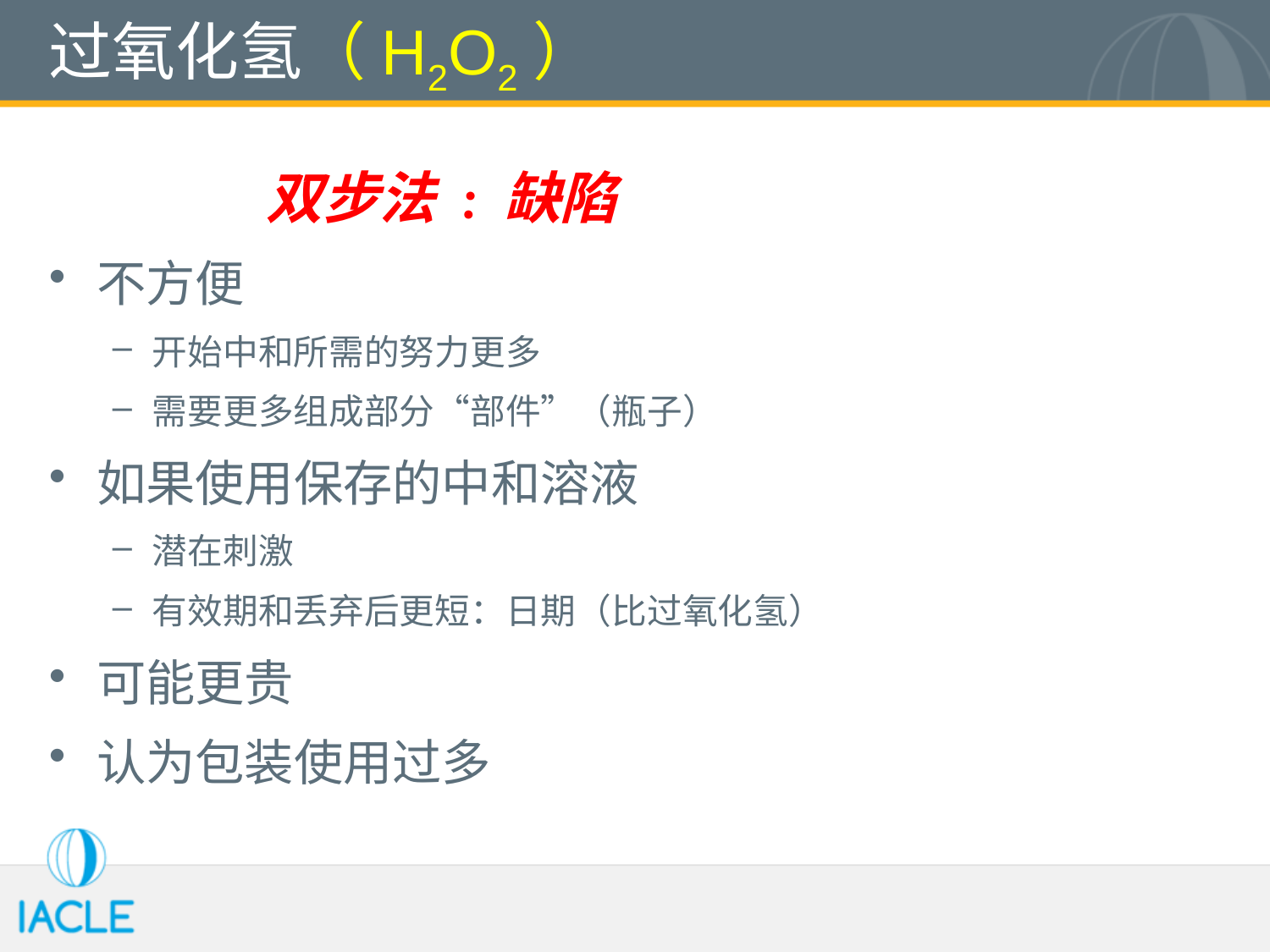

# 过氧化氢（H2O2）
双步法 : 缺陷
不方便
开始中和所需的努力更多
需要更多组成部分“部件”（瓶子）
如果使用保存的中和溶液
潜在刺激
有效期和丢弃后更短：日期（比过氧化氢）
可能更贵
认为包装使用过多